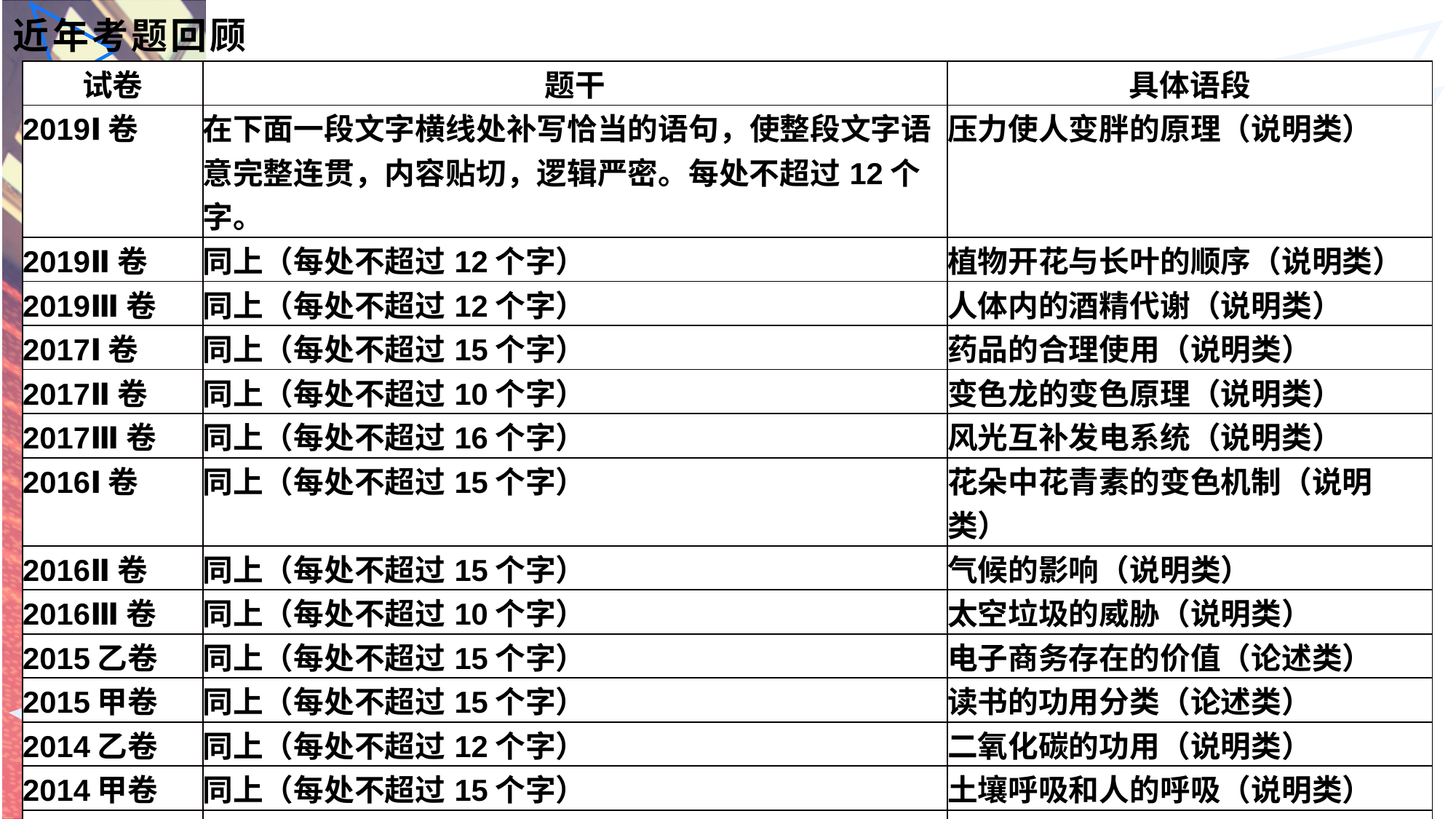

# 近年考题回顾
| 试卷 | 题干 | 具体语段 |
| --- | --- | --- |
| 2019Ⅰ卷 | 在下面一段文字横线处补写恰当的语句，使整段文字语意完整连贯，内容贴切，逻辑严密。每处不超过12个字。 | 压力使人变胖的原理（说明类） |
| 2019Ⅱ卷 | 同上（每处不超过12个字） | 植物开花与长叶的顺序（说明类） |
| 2019Ⅲ卷 | 同上（每处不超过12个字） | 人体内的酒精代谢（说明类） |
| 2017Ⅰ卷 | 同上（每处不超过15个字） | 药品的合理使用（说明类） |
| 2017Ⅱ卷 | 同上（每处不超过10个字） | 变色龙的变色原理（说明类） |
| 2017Ⅲ卷 | 同上（每处不超过16个字） | 风光互补发电系统（说明类） |
| 2016Ⅰ卷 | 同上（每处不超过15个字） | 花朵中花青素的变色机制（说明类） |
| 2016Ⅱ卷 | 同上（每处不超过15个字） | 气候的影响（说明类） |
| 2016Ⅲ卷 | 同上（每处不超过10个字） | 太空垃圾的威胁（说明类） |
| 2015乙卷 | 同上（每处不超过15个字） | 电子商务存在的价值（论述类） |
| 2015甲卷 | 同上（每处不超过15个字） | 读书的功用分类（论述类） |
| 2014乙卷 | 同上（每处不超过12个字） | 二氧化碳的功用（说明类） |
| 2014甲卷 | 同上（每处不超过15个字） | 土壤呼吸和人的呼吸（说明类） |
| 2013乙卷 | 同上（每处不超过12个字） | 水与植物（说明类） |
| 2013甲卷 | 同上（每处不超过10个字） | 根的作用（说明类） |
| 2012 | 根据所给材料的内容，在下面画线处补写恰当的句子。要求内容贴切，语意连贯，逻辑严密，语句通顺。不得照抄材料，每句不超过20个字。 | 我国开采铜矿、铸造铜器的历史（论述类） |